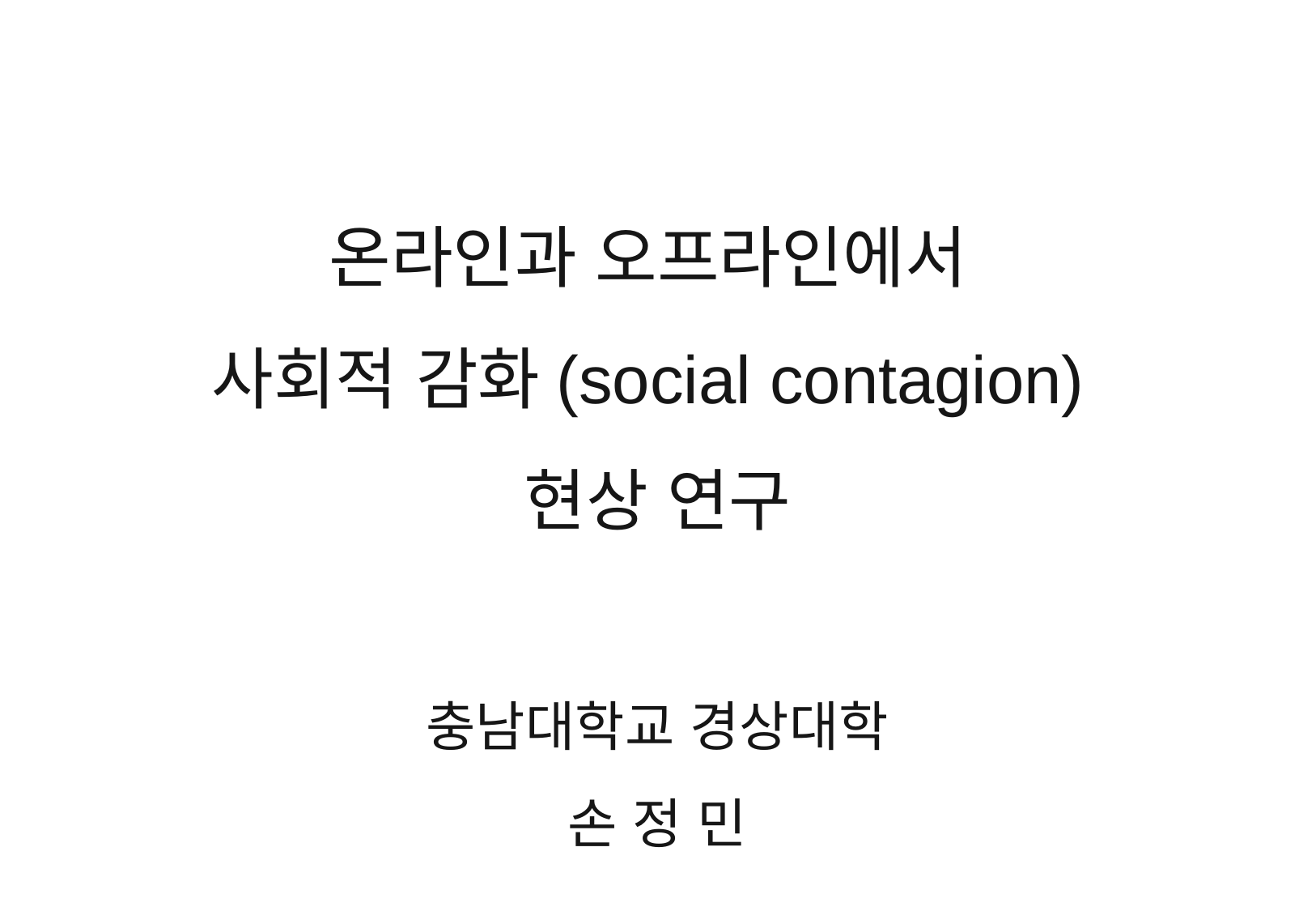

온라인과 오프라인에서
사회적 감화(social contagion)
현상 연구

충남대학교 경상대학
손 정 민